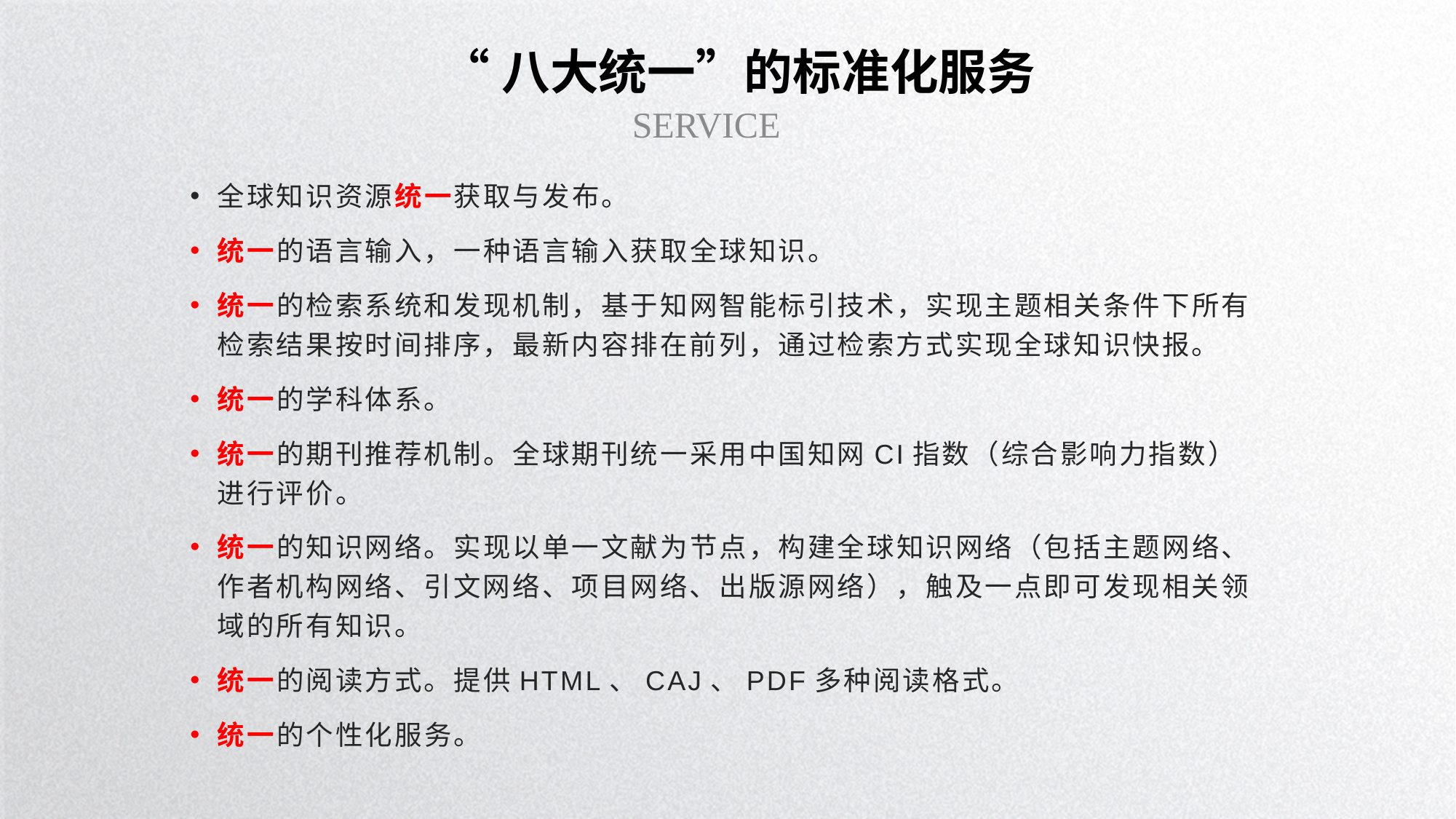

# “八大统一”的标准化服务
SERVICE
全球知识资源统一获取与发布。
统一的语言输入，一种语言输入获取全球知识。
统一的检索系统和发现机制，基于知网智能标引技术，实现主题相关条件下所有检索结果按时间排序，最新内容排在前列，通过检索方式实现全球知识快报。
统一的学科体系。
统一的期刊推荐机制。全球期刊统一采用中国知网CI指数（综合影响力指数）进行评价。
统一的知识网络。实现以单一文献为节点，构建全球知识网络（包括主题网络、作者机构网络、引文网络、项目网络、出版源网络），触及一点即可发现相关领域的所有知识。
统一的阅读方式。提供HTML、CAJ、PDF多种阅读格式。
统一的个性化服务。